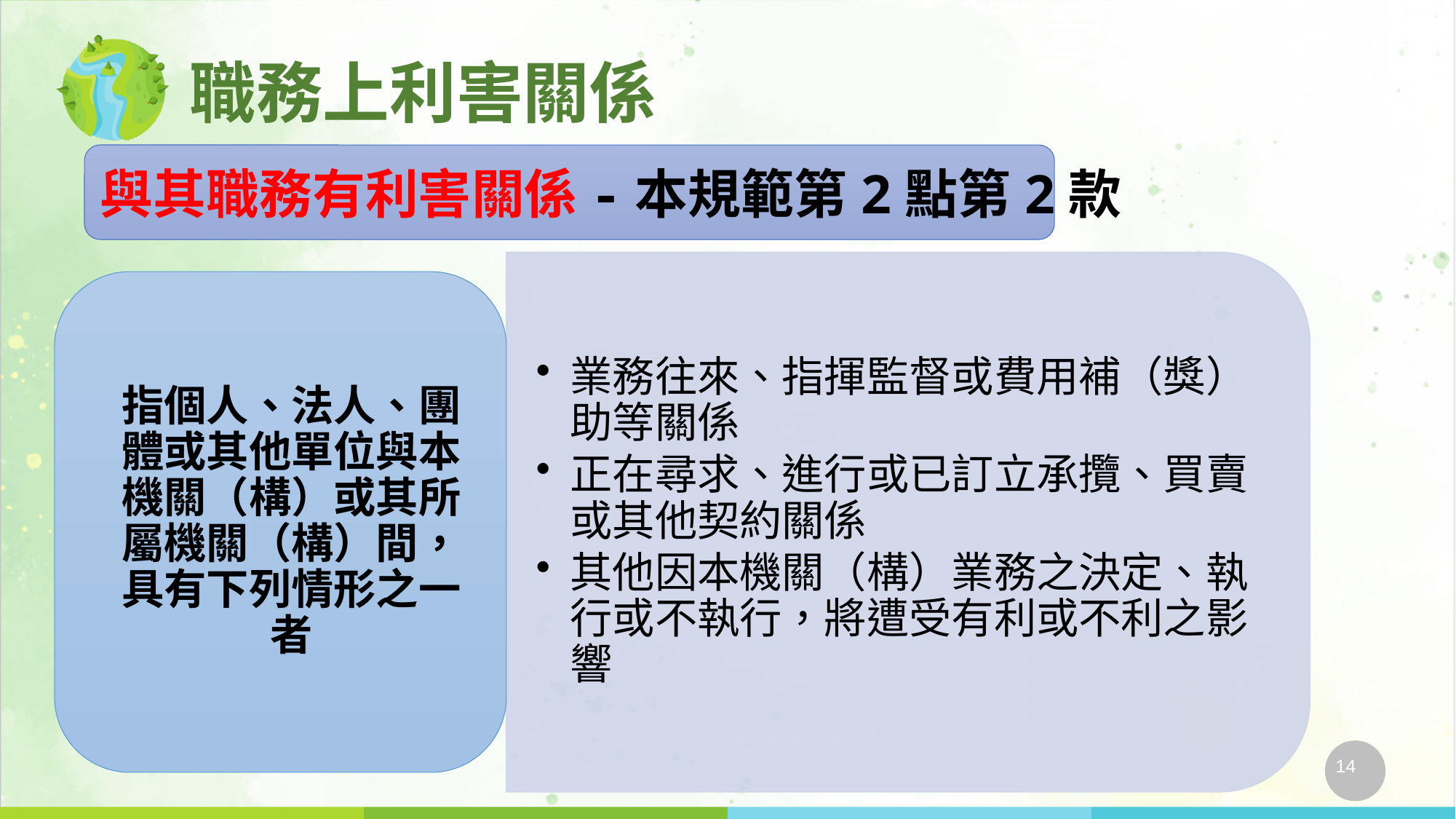

職務上利害關係
與其職務有利害關係-本規範第2點第2款
業務往來、指揮監督或費用補（獎）助等關係
正在尋求、進行或已訂立承攬、買賣或其他契約關係
其他因本機關（構）業務之決定、執行或不執行，將遭受有利或不利之影響
指個人、法人、團體或其他單位與本機關（構）或其所屬機關（構）間，具有下列情形之一者
14
14